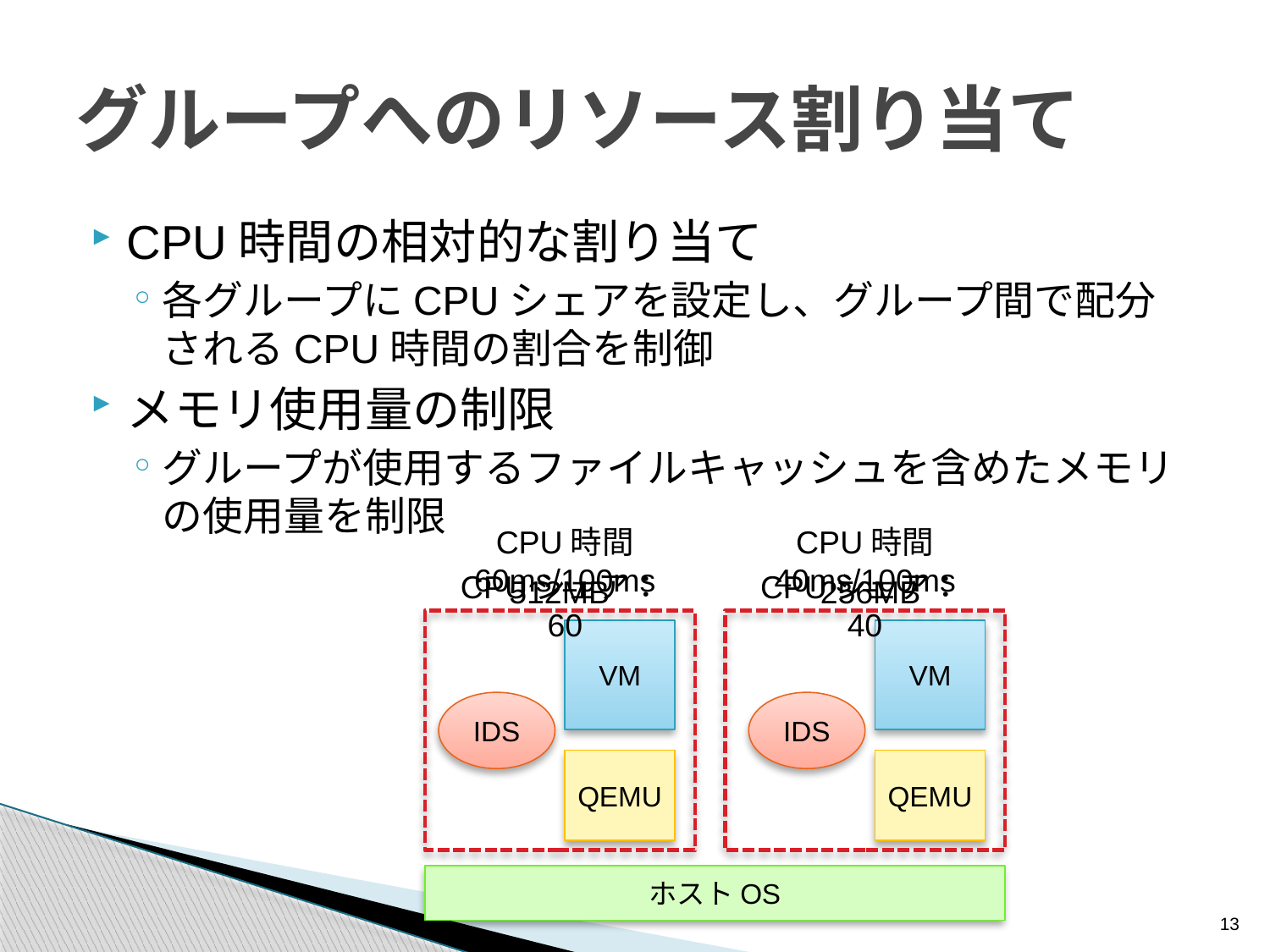

# グループへのリソース割り当て
CPU時間の相対的な割り当て
各グループにCPUシェアを設定し、グループ間で配分されるCPU時間の割合を制御
メモリ使用量の制限
グループが使用するファイルキャッシュを含めたメモリの使用量を制限
CPU時間
60ms/100ms
CPU時間
40ms/100ms
CPUシェア：60
CPUシェア：40
512MB
256MB

VM
VM
IDS
IDS

QEMU
QEMU
ホストOS
13